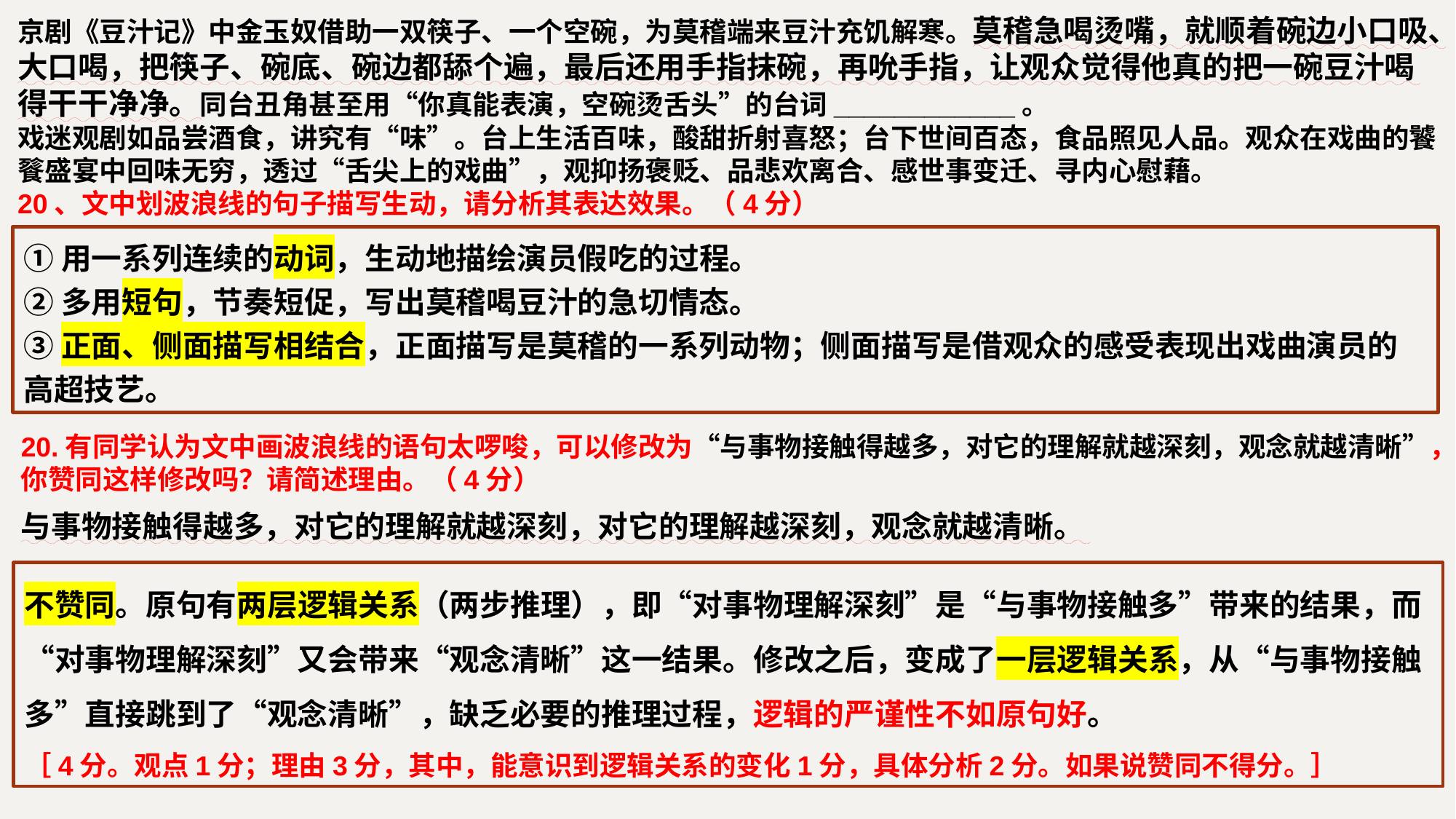

京剧《豆汁记》中金玉奴借助一双筷子、一个空碗，为莫稽端来豆汁充饥解寒。莫稽急喝烫嘴，就顺着碗边小口吸、大口喝，把筷子、碗底、碗边都舔个遍，最后还用手指抹碗，再吮手指，让观众觉得他真的把一碗豆汁喝得干干净净。同台丑角甚至用“你真能表演，空碗烫舌头”的台词____________。
戏迷观剧如品尝酒食，讲究有“味”。台上生活百味，酸甜折射喜怒；台下世间百态，食品照见人品。观众在戏曲的饕餮盛宴中回味无穷，透过“舌尖上的戏曲”，观抑扬褒贬、品悲欢离合、感世事变迁、寻内心慰藉。
20、文中划波浪线的句子描写生动，请分析其表达效果。（4分）
①用一系列连续的动词，生动地描绘演员假吃的过程。
②多用短句，节奏短促，写出莫稽喝豆汁的急切情态。
③正面、侧面描写相结合，正面描写是莫稽的一系列动物；侧面描写是借观众的感受表现出戏曲演员的高超技艺。
20.有同学认为文中画波浪线的语句太啰唆，可以修改为“与事物接触得越多，对它的理解就越深刻，观念就越清晰”，你赞同这样修改吗？请简述理由。（4分）
与事物接触得越多，对它的理解就越深刻，对它的理解越深刻，观念就越清晰。
不赞同。原句有两层逻辑关系（两步推理），即“对事物理解深刻”是“与事物接触多”带来的结果，而“对事物理解深刻”又会带来“观念清晰”这一结果。修改之后，变成了一层逻辑关系，从“与事物接触多”直接跳到了“观念清晰”，缺乏必要的推理过程，逻辑的严谨性不如原句好。
［4分。观点1分；理由3分，其中，能意识到逻辑关系的变化1分，具体分析2分。如果说赞同不得分。］